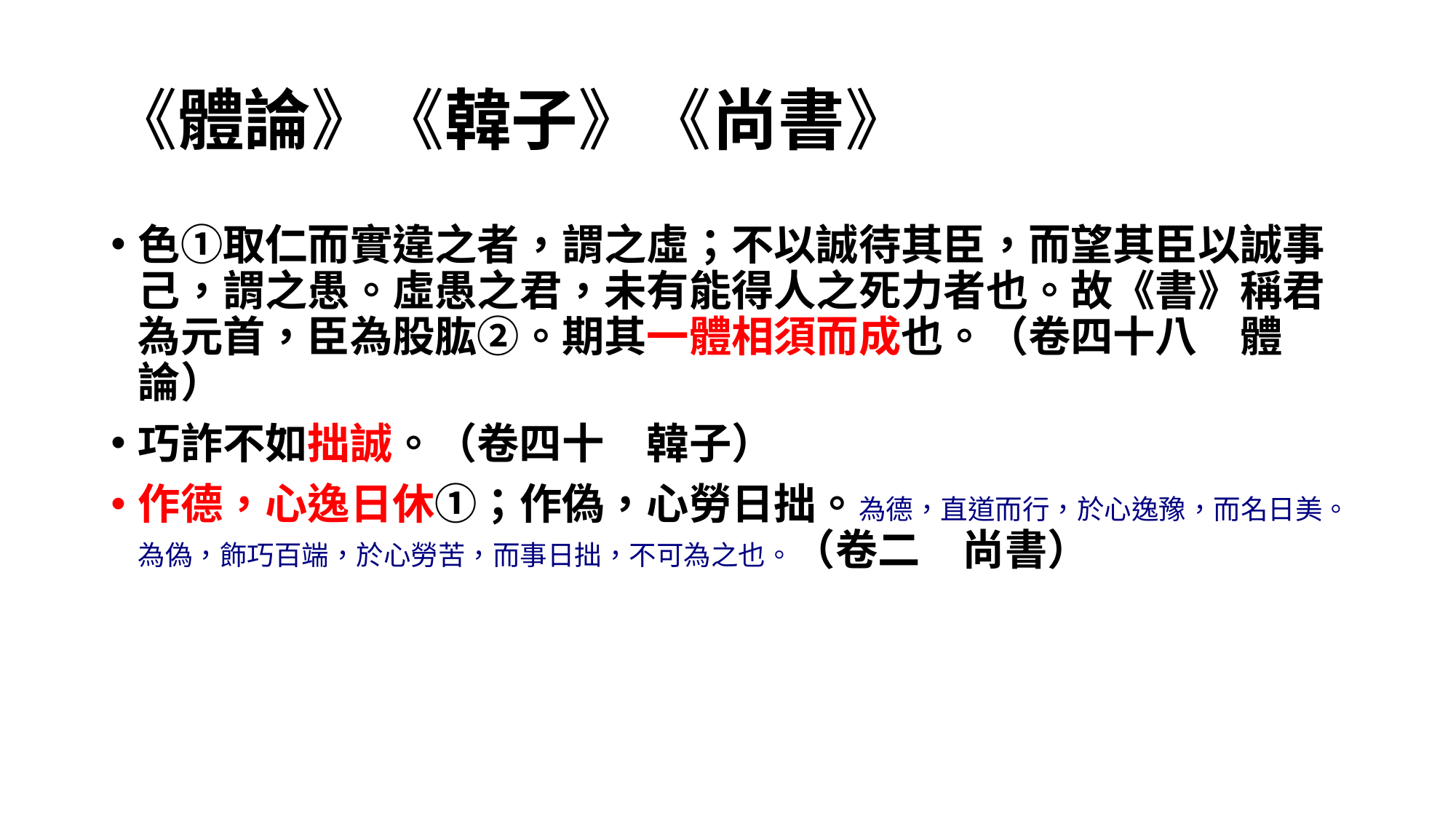

# 《體論》《韓子》《尚書》
色①取仁而實違之者，謂之虛；不以誠待其臣，而望其臣以誠事己，謂之愚。虛愚之君，未有能得人之死力者也。故《書》稱君為元首，臣為股肱②。期其一體相須而成也。（卷四十八　體論）
巧詐不如拙誠。（卷四十　韓子）
作德，心逸日休①；作偽，心勞日拙。為德，直道而行，於心逸豫，而名日美。為偽，飾巧百端，於心勞苦，而事日拙，不可為之也。（卷二　尚書）